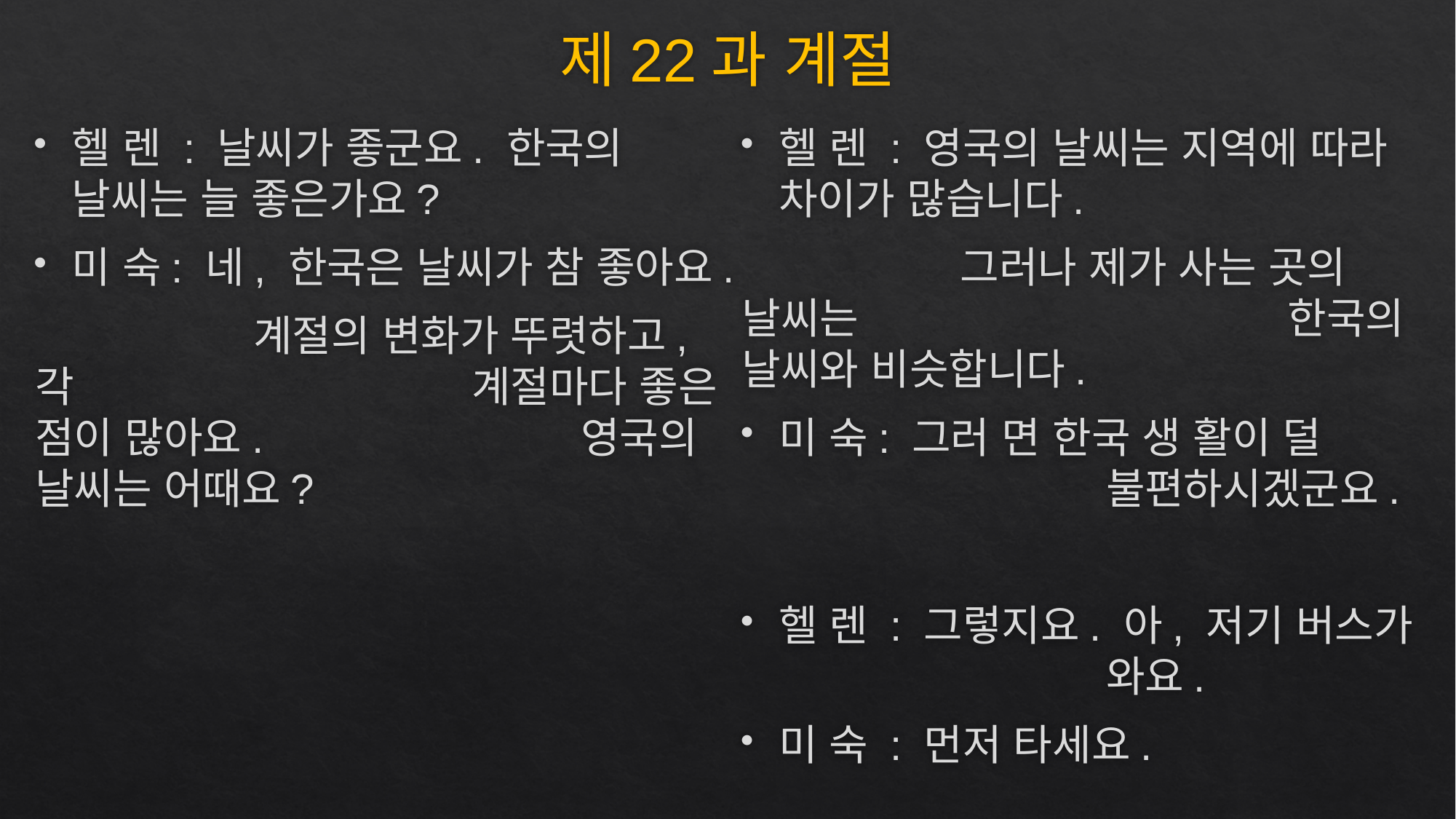

# 제22과 계절
헬 렌 : 날씨가 좋군요. 한국의 날씨는 늘 좋은가요?
미 숙: 네, 한국은 날씨가 참 좋아요.
		계절의 변화가 뚜렷하고, 각 				계절마다 좋은 점이 많아요.			영국의 날씨는 어때요?

헬 렌 : 영국의 날씨는 지역에 따라 차이가 많습니다.
		그러나 제가 사는 곳의 날씨는 				한국의 날씨와 비슷합니다.
미 숙: 그러 면 한국 생 활이 덜 				불편하시겠군요.

헬 렌 : 그렇지요. 아, 저기 버스가 				와요.
미 숙 : 먼저 타세요.